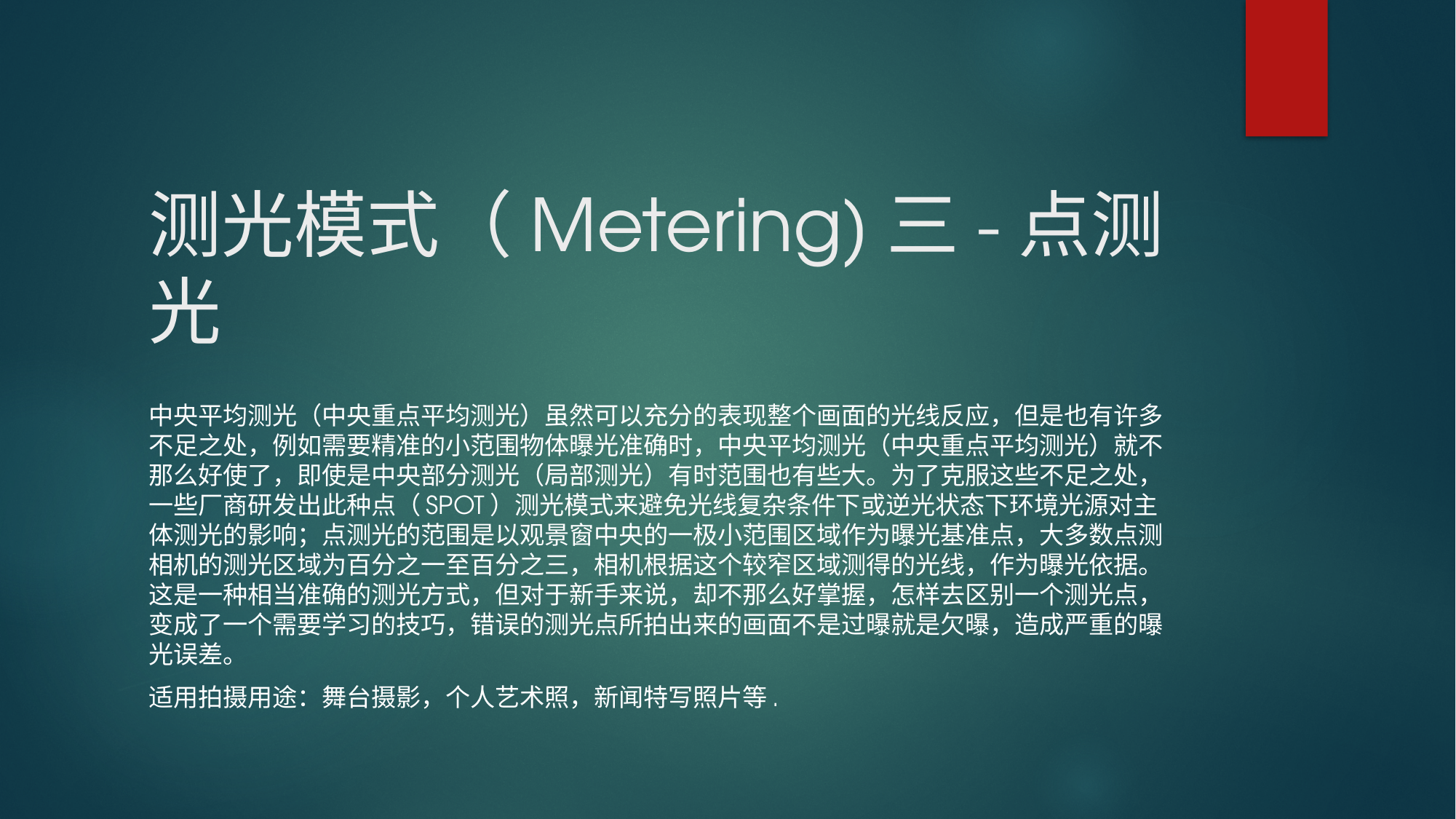

# 测光模式（Metering)三-点测光

中央平均测光（中央重点平均测光）虽然可以充分的表现整个画面的光线反应，但是也有许多不足之处，例如需要精准的小范围物体曝光准确时，中央平均测光（中央重点平均测光）就不那么好使了，即使是中央部分测光（局部测光）有时范围也有些大。为了克服这些不足之处，一些厂商研发出此种点（SPOT）测光模式来避免光线复杂条件下或逆光状态下环境光源对主体测光的影响；点测光的范围是以观景窗中央的一极小范围区域作为曝光基准点，大多数点测相机的测光区域为百分之一至百分之三，相机根据这个较窄区域测得的光线，作为曝光依据。这是一种相当准确的测光方式，但对于新手来说，却不那么好掌握，怎样去区别一个测光点，变成了一个需要学习的技巧，错误的测光点所拍出来的画面不是过曝就是欠曝，造成严重的曝光误差。
适用拍摄用途：舞台摄影，个人艺术照，新闻特写照片等.